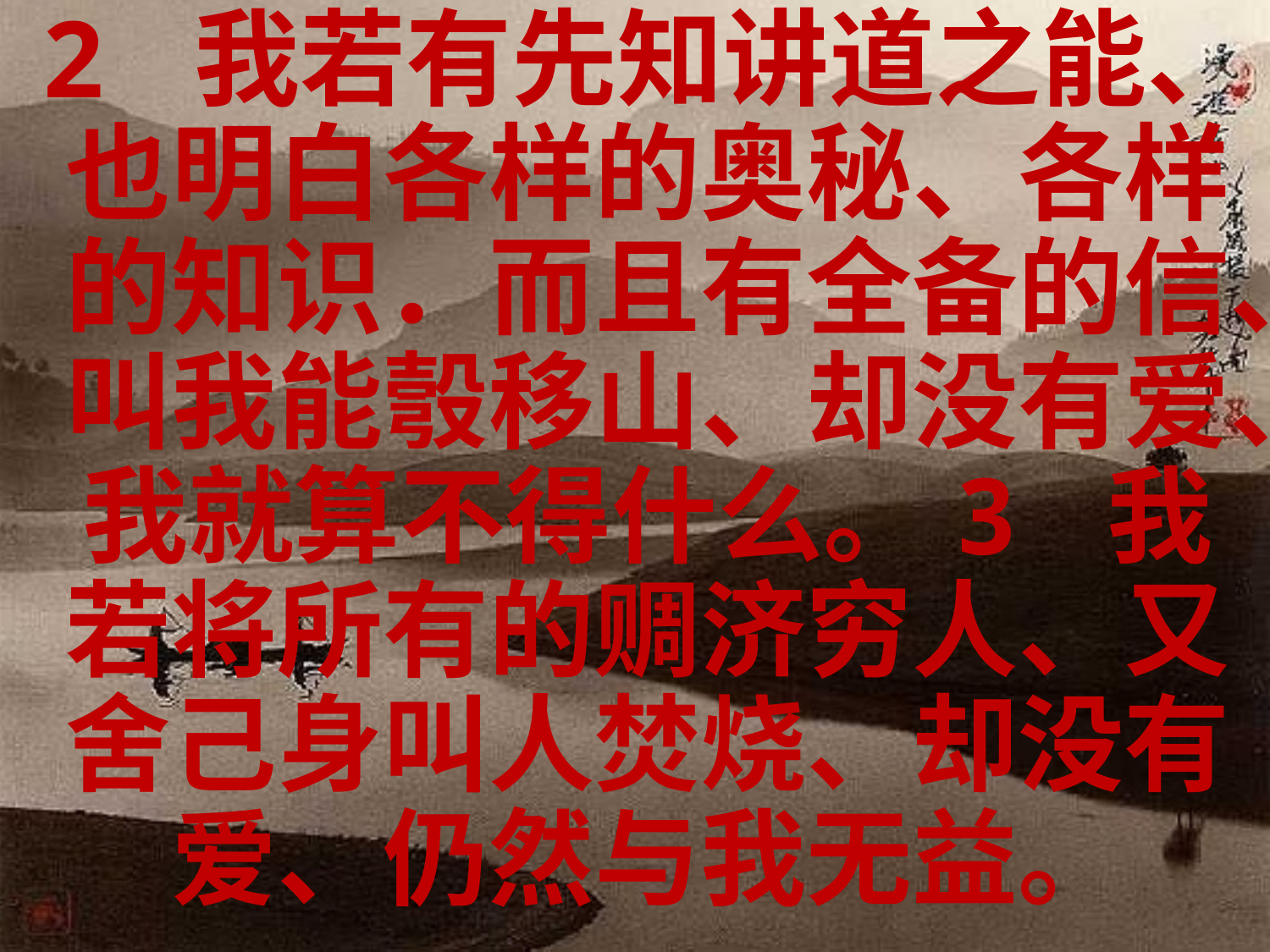

2 我若有先知讲道之能、也明白各样的奥秘、各样的知识．而且有全备的信、叫我能彀移山、却没有爱、我就算不得什么。3 我若将所有的赒济穷人、又舍己身叫人焚烧、却没有爱、仍然与我无益。